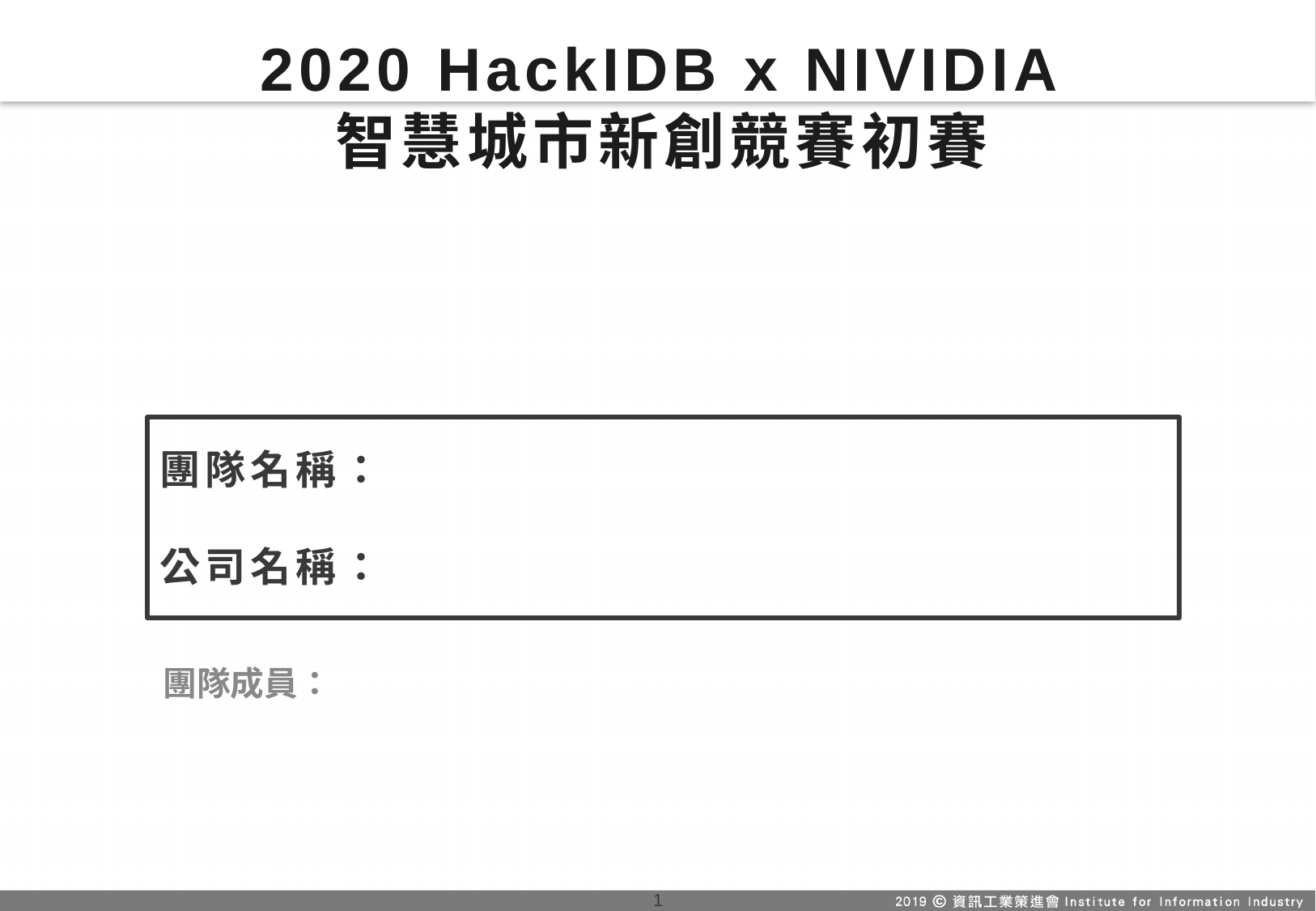

# 2020 HackIDB x NIVIDIA 智慧城市新創競賽初賽
團隊名稱：

公司名稱：
團隊成員：
1